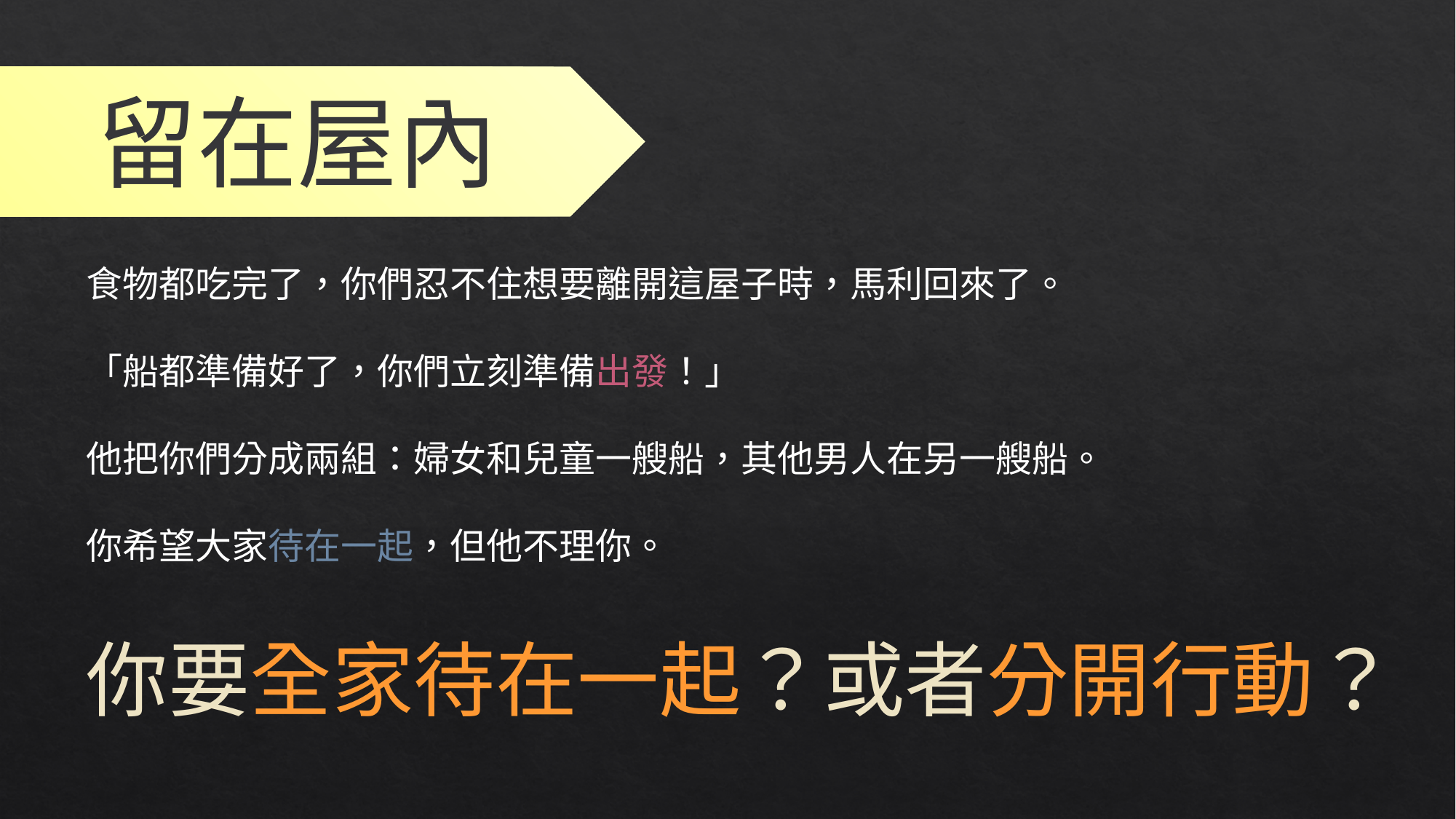

留在屋內
食物都吃完了，你們忍不住想要離開這屋子時，馬利回來了。

「船都準備好了，你們立刻準備出發！」

他把你們分成兩組：婦女和兒童一艘船，其他男人在另一艘船。

你希望大家待在一起，但他不理你。
你要全家待在一起？或者分開行動？